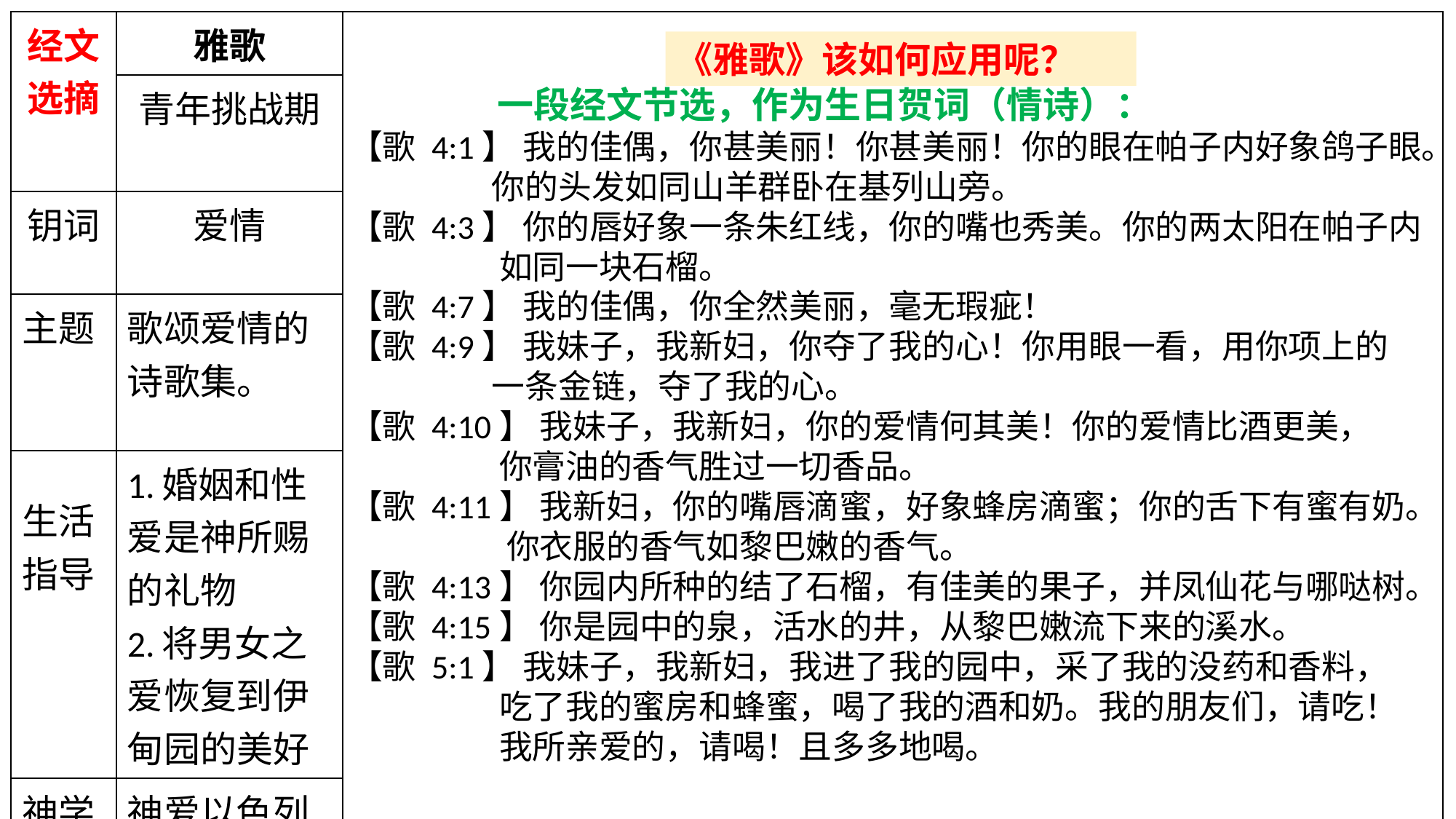

| 经文选摘 | 雅歌 |  |
| --- | --- | --- |
|  | 青年挑战期 |  |
| 钥词 | 爱情 |  |
| 主题 | 歌颂爱情的诗歌集。 |  |
| 生活指导 | 1.婚姻和性爱是神所赐的礼物 2.将男女之爱恢复到伊甸园的美好 |  |
| 神学 | 神爱以色列 基督爱教会 |  |
《雅歌》该如何应用呢？
                 一段经文节选，作为生日贺词（情诗）：
【歌 4:1】 我的佳偶，你甚美丽！你甚美丽！你的眼在帕子内好象鸽子眼。
                  你的头发如同山羊群卧在基列山旁。
【歌 4:3】 你的唇好象一条朱红线，你的嘴也秀美。你的两太阳在帕子内
                   如同一块石榴。
【歌 4:7】 我的佳偶，你全然美丽，毫无瑕疵！
【歌 4:9】 我妹子，我新妇，你夺了我的心！你用眼一看，用你项上的
                  一条金链，夺了我的心。
【歌 4:10】 我妹子，我新妇，你的爱情何其美！你的爱情比酒更美，
                   你膏油的香气胜过一切香品。
【歌 4:11】 我新妇，你的嘴唇滴蜜，好象蜂房滴蜜；你的舌下有蜜有奶。
                    你衣服的香气如黎巴嫩的香气。
【歌 4:13】 你园内所种的结了石榴，有佳美的果子，并凤仙花与哪哒树。
【歌 4:15】 你是园中的泉，活水的井，从黎巴嫩流下来的溪水。
【歌 5:1】 我妹子，我新妇，我进了我的园中，采了我的没药和香料，
                   吃了我的蜜房和蜂蜜，喝了我的酒和奶。我的朋友们，请吃！
                   我所亲爱的，请喝！且多多地喝。